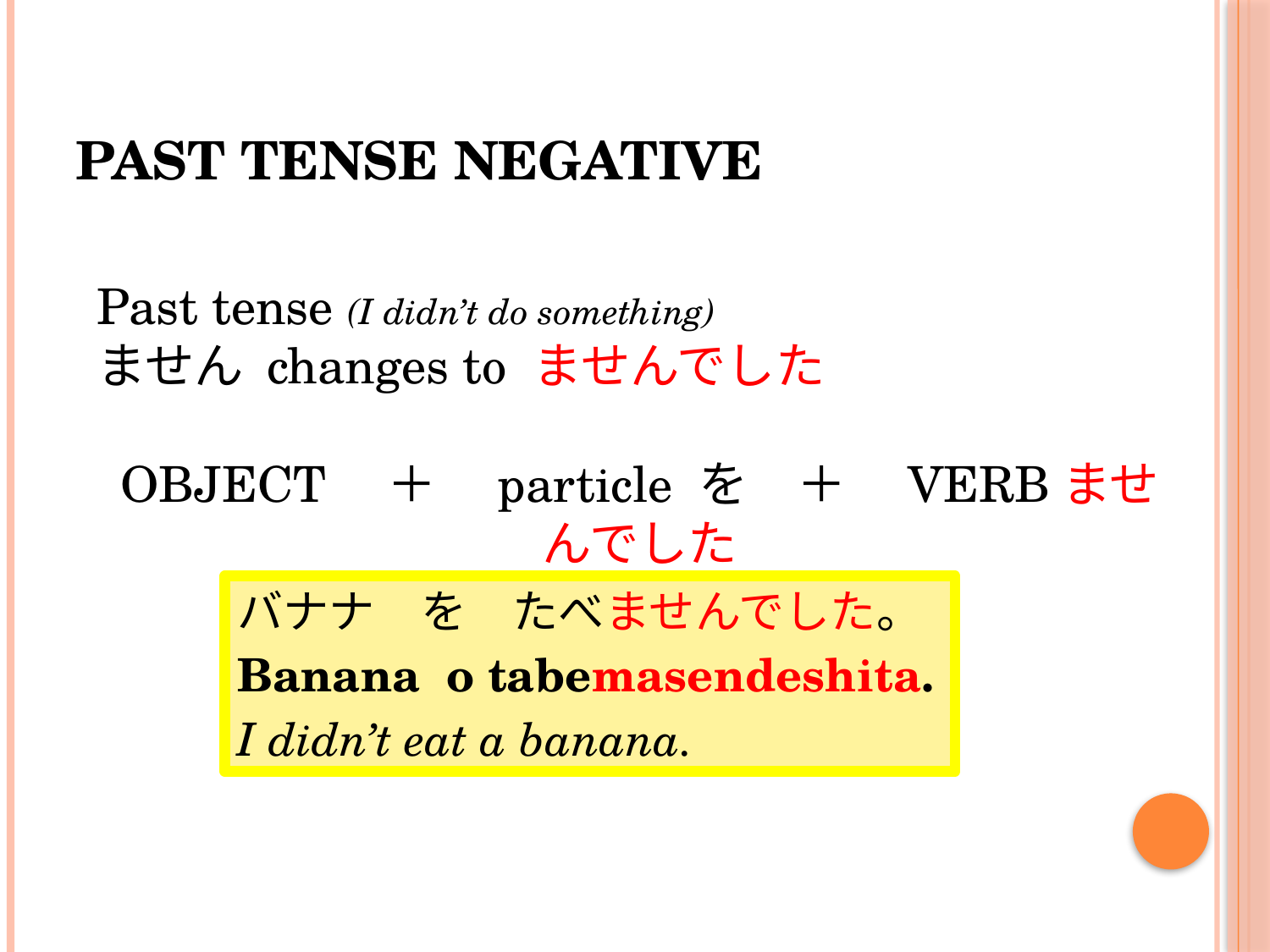

# Past Tense Negative
Past tense (I didn’t do something)
ません changes to ませんでした

OBJECT　＋　particle を　＋　VERBませんでした
バナナ　を　たべませんでした。
Banana  o tabemasendeshita.
I didn’t eat a banana.